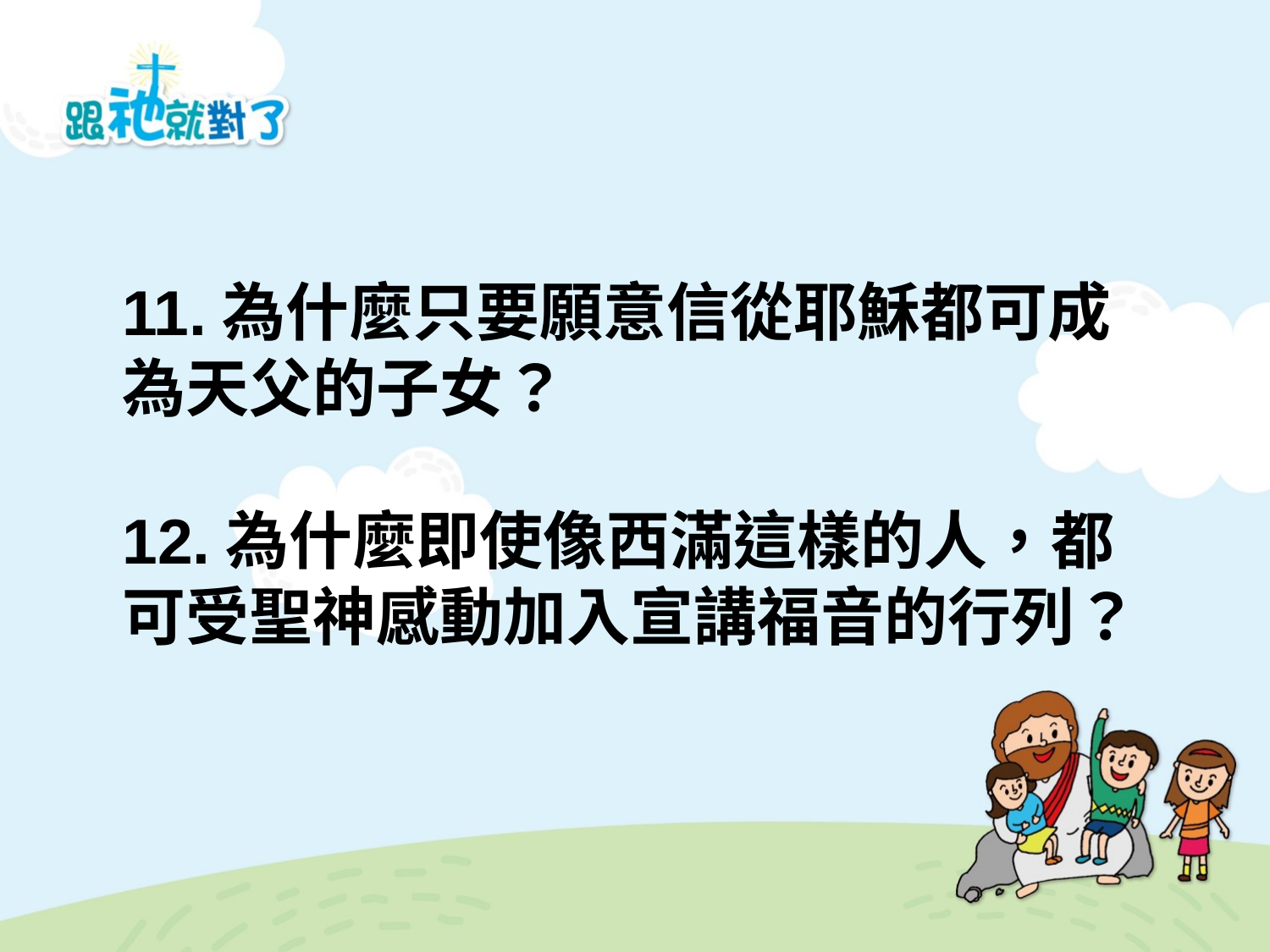

11.為什麼只要願意信從耶穌都可成為天父的子女？

12.為什麼即使像西滿這樣的人，都可受聖神感動加入宣講福音的行列？